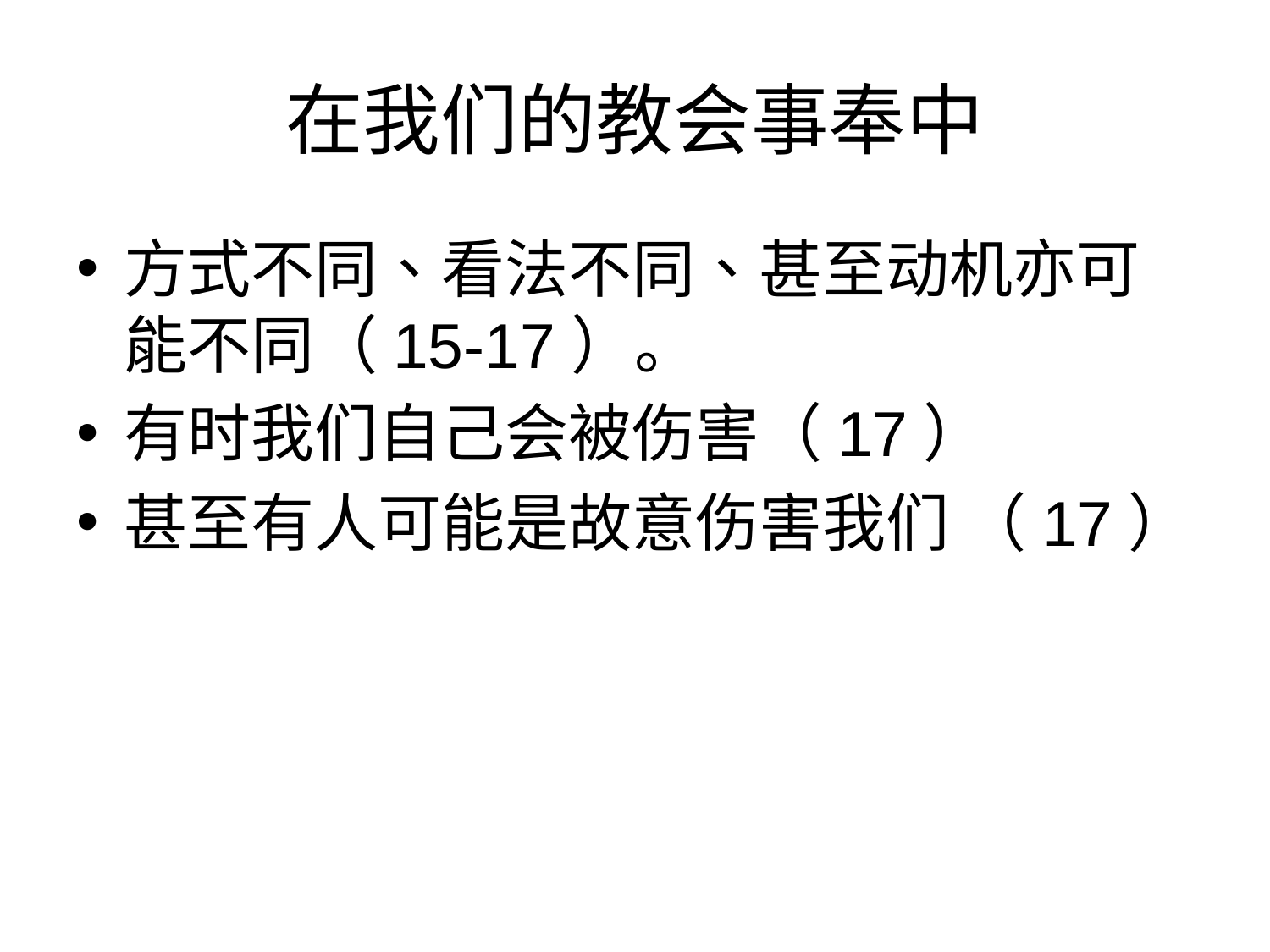

# 在我们的教会事奉中
方式不同、看法不同、甚至动机亦可能不同（15-17）。
有时我们自己会被伤害（17）
甚至有人可能是故意伤害我们 （17）